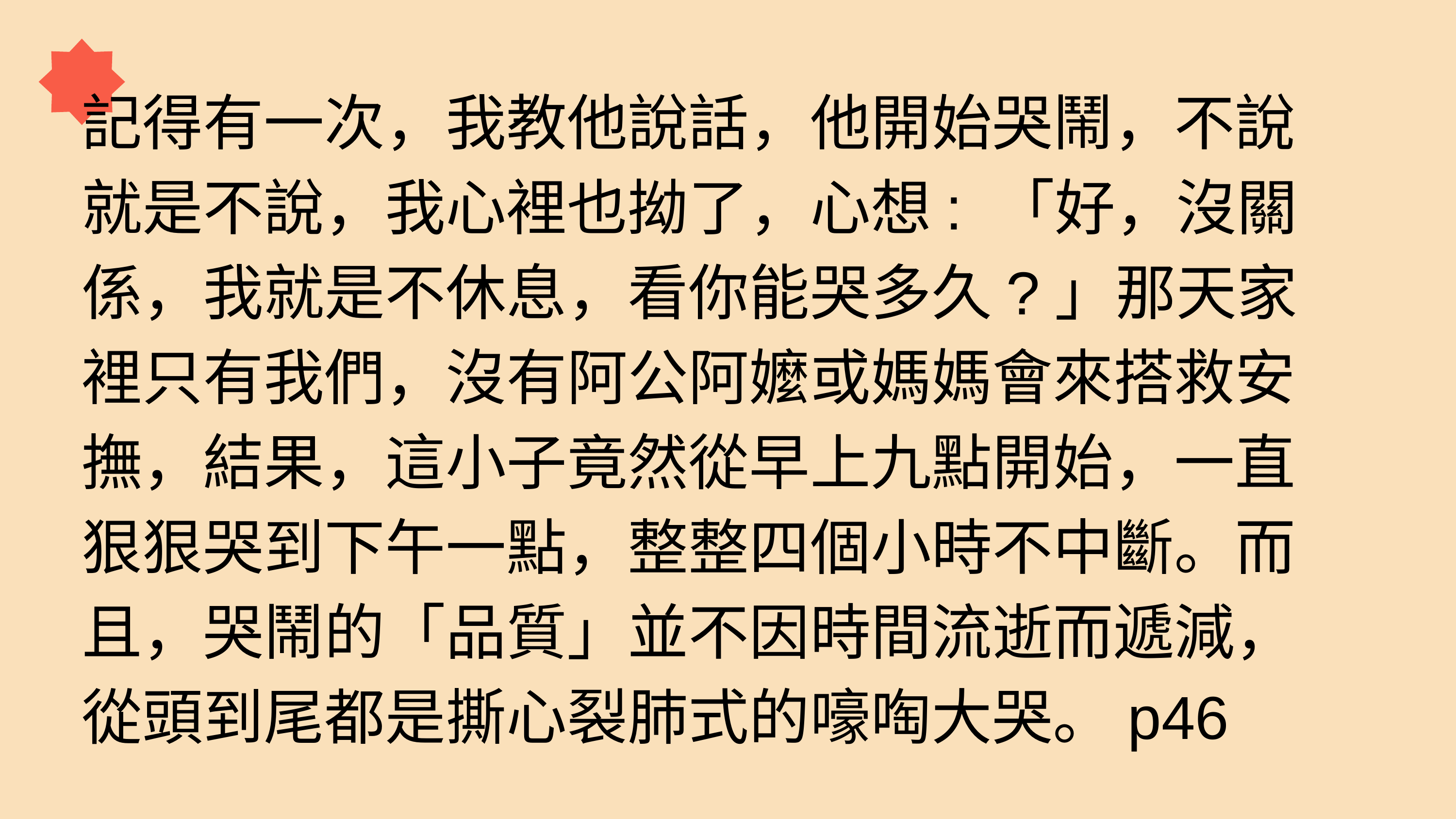

記得有一次，我教他說話，他開始哭鬧，不說就是不說，我心裡也拗了，心想: 「好，沒關係，我就是不休息，看你能哭多久?」那天家裡只有我們，沒有阿公阿嬤或媽媽會來搭救安撫，結果，這小子竟然從早上九點開始，一直狠狠哭到下午一點，整整四個小時不中斷。而且，哭鬧的「品質」並不因時間流逝而遞減，從頭到尾都是撕心裂肺式的嚎啕大哭。p46